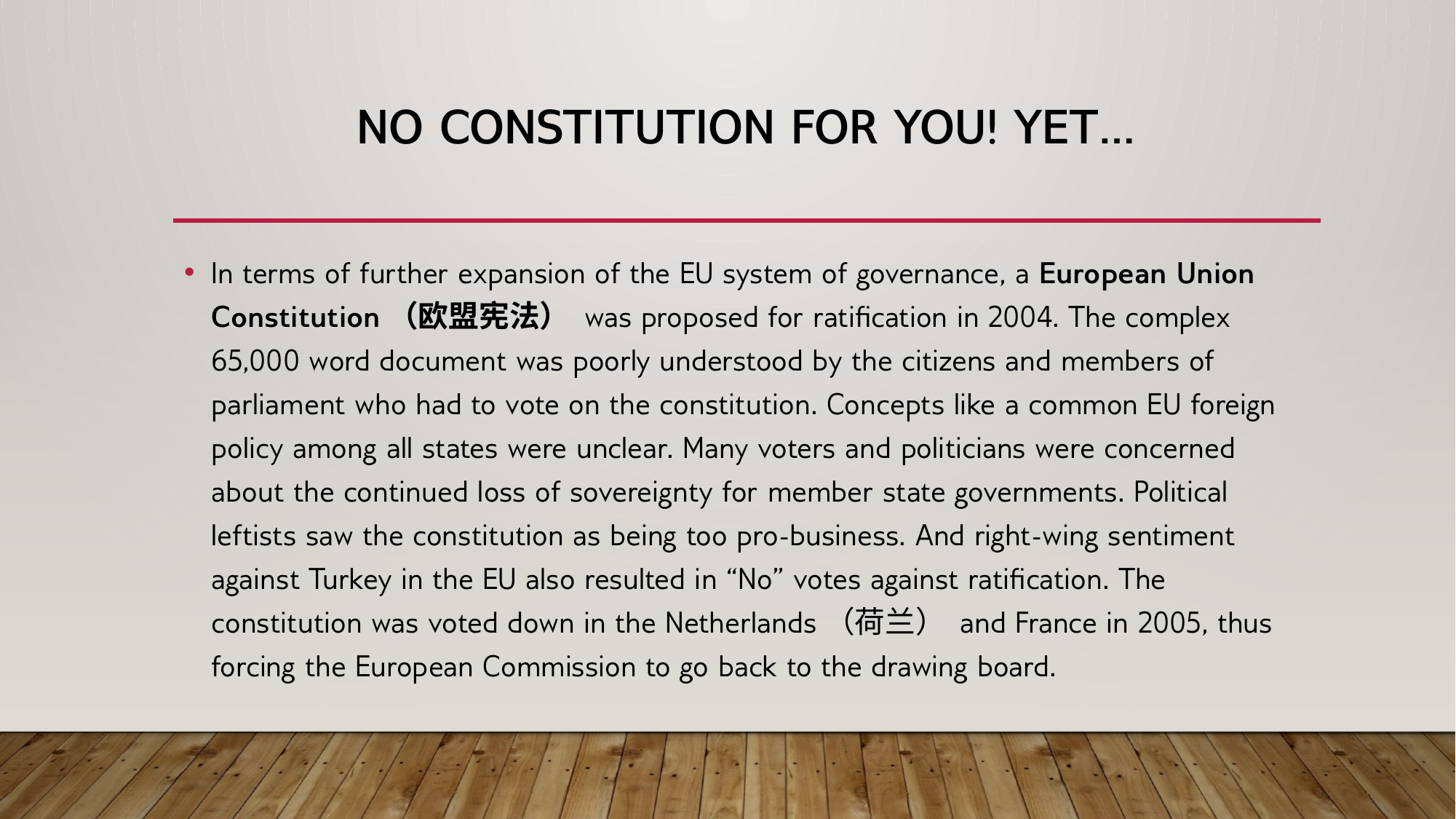

# No Constitution for You! Yet…
In terms of further expansion of the EU system of governance, a European Union Constitution（欧盟宪法） was proposed for ratification in 2004. The complex 65,000 word document was poorly understood by the citizens and members of parliament who had to vote on the constitution. Concepts like a common EU foreign policy among all states were unclear. Many voters and politicians were concerned about the continued loss of sovereignty for member state governments. Political leftists saw the constitution as being too pro-business. And right-wing sentiment against Turkey in the EU also resulted in “No” votes against ratification. The constitution was voted down in the Netherlands（荷兰） and France in 2005, thus forcing the European Commission to go back to the drawing board.